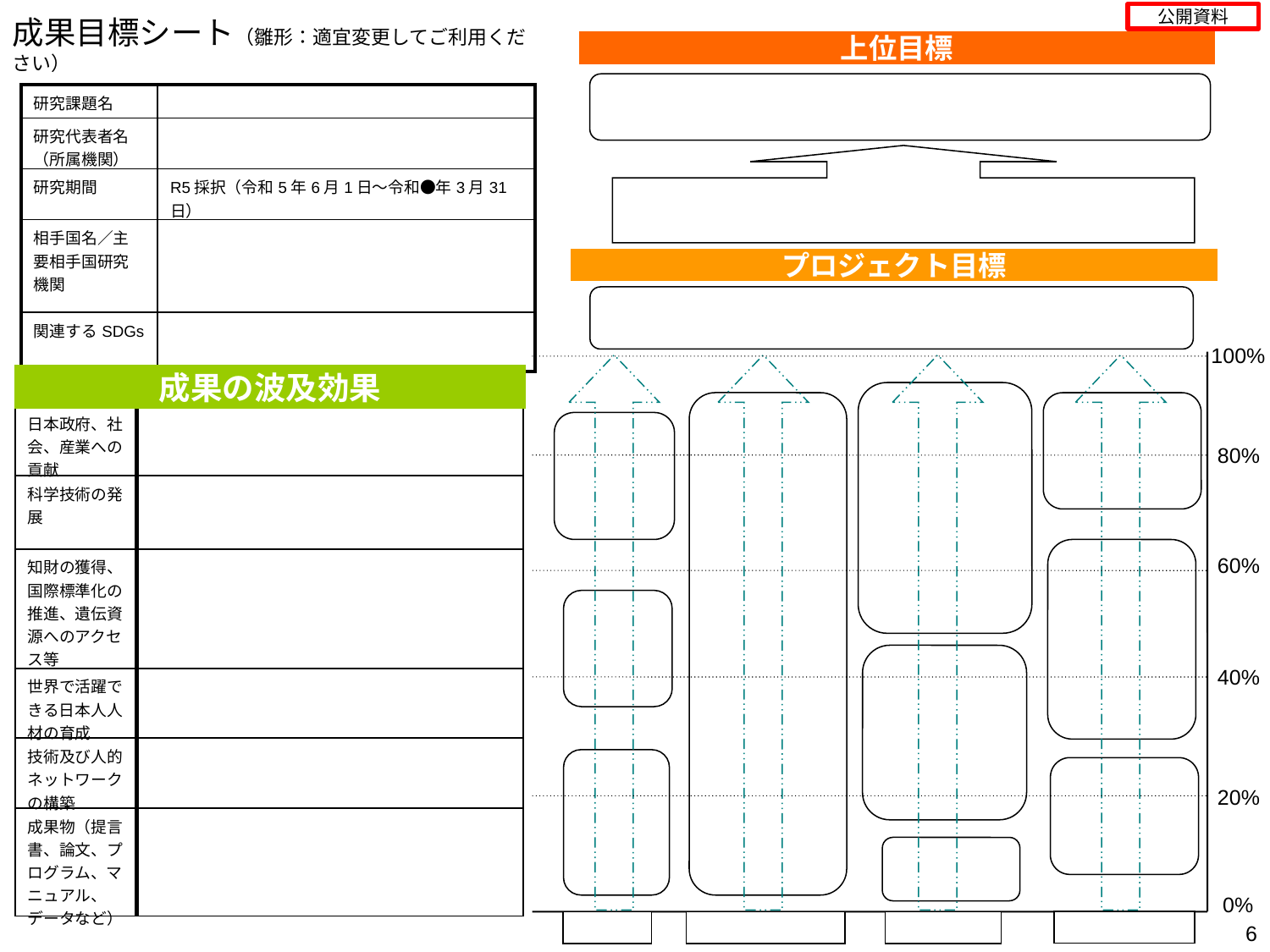

公開資料
成果目標シート（雛形：適宜変更してご利用ください）
上位目標

| 研究課題名 |  |
| --- | --- |
| 研究代表者名 （所属機関） |  |
| 研究期間 | R5採択（令和5年6月1日～令和●年3月31日） |
| 相手国名／主要相手国研究機関 |  |
| 関連するSDGs |  |

プロジェクト目標

100%

成果の波及効果

| 日本政府、社会、産業への貢献 |  |
| --- | --- |
| 科学技術の発展 |  |
| 知財の獲得、国際標準化の推進、遺伝資源へのアクセス等 |  |
| 世界で活躍できる日本人人材の育成 |  |
| 技術及び人的ネットワークの構築 |  |
| 成果物（提言書、論文、プログラム、マニュアル、データなど） |  |

80%

60%

40%

20%

0%

6